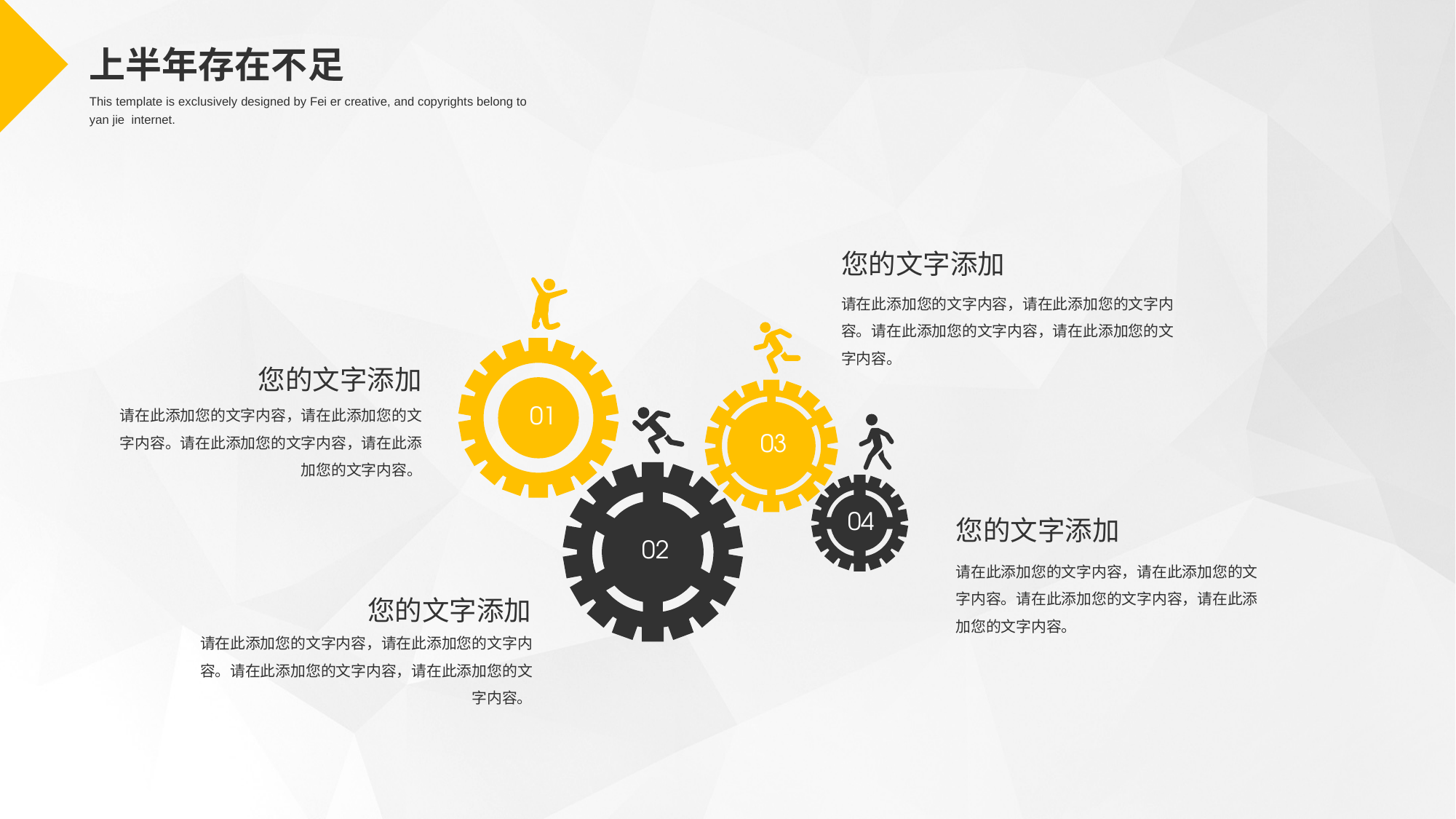

上半年存在不足
This template is exclusively designed by Fei er creative, and copyrights belong to yan jie  internet.
您的文字添加
请在此添加您的文字内容，请在此添加您的文字内容。请在此添加您的文字内容，请在此添加您的文字内容。

01

03

04

02
您的文字添加
请在此添加您的文字内容，请在此添加您的文字内容。请在此添加您的文字内容，请在此添加您的文字内容。
您的文字添加
请在此添加您的文字内容，请在此添加您的文字内容。请在此添加您的文字内容，请在此添加您的文字内容。
您的文字添加
请在此添加您的文字内容，请在此添加您的文字内容。请在此添加您的文字内容，请在此添加您的文字内容。